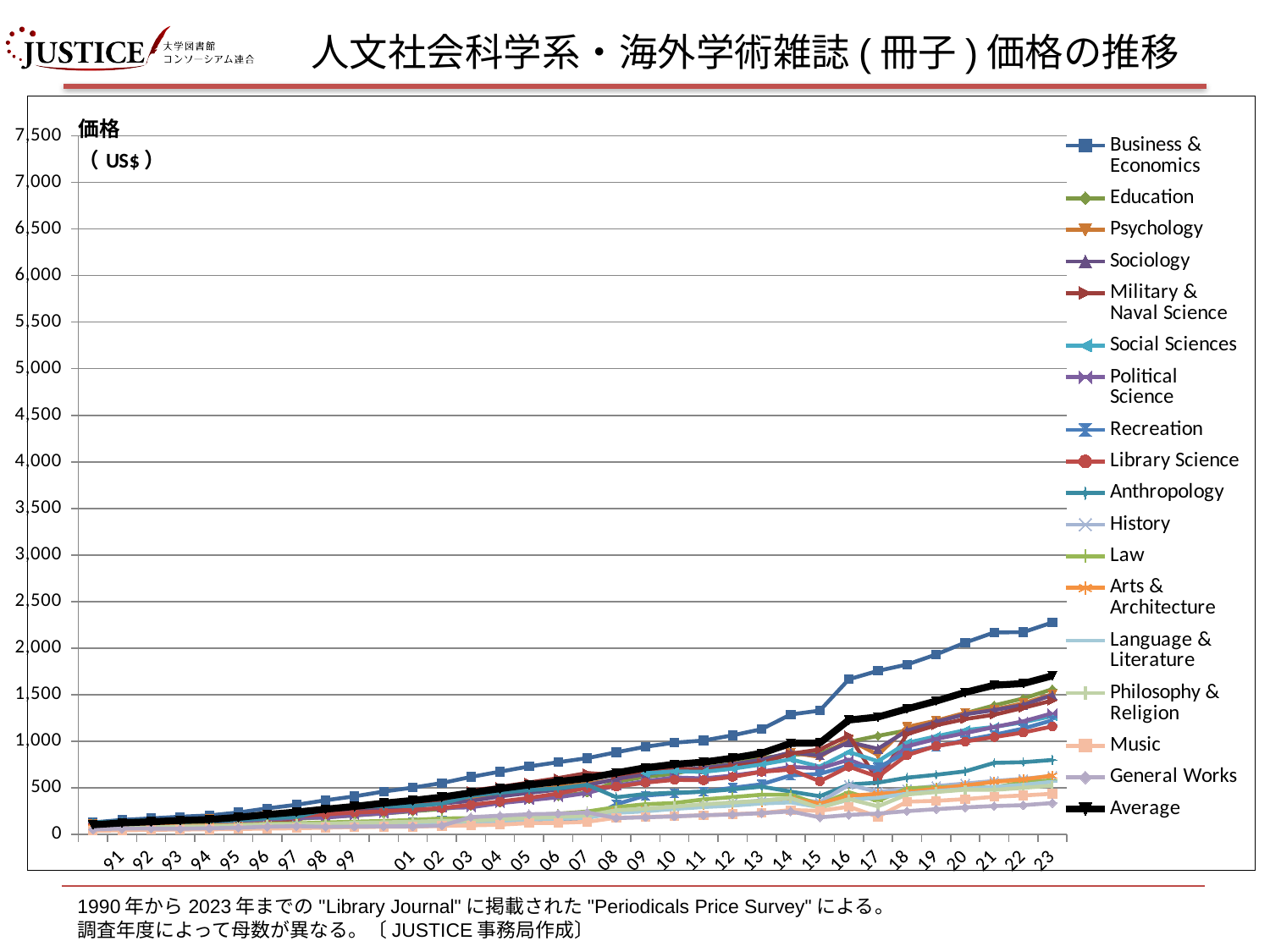

# 人文社会科学系・海外学術雑誌(冊子)価格の推移

### Chart

| Category | Business & Economics | Education | Psychology | Sociology | Military & Naval Science | Social Sciences | Political Science | Recreation | Library Science | Anthropology | History | Law | Arts & Architecture | Language & Literature | Philosophy & Religion | Music | General Works | Average |
|---|---|---|---|---|---|---|---|---|---|---|---|---|---|---|---|---|---|---|
| 1990 | 129.57 | 83.95 | 109.38 | 101.51 | 79.17 | None | 75.92 | 47.77 | 100.66 | 129.43 | 55.86 | 55.94 | 76.86 | 51.71 | 62.99 | 40.25 | 53.91 | 104.40841619178622 |
| 91 | 156.83 | 98.02 | 124.51 | 116.38 | 88.33 | None | 92.44 | 56.36 | 117.74 | 142.63 | 61.81 | 65.31 | 86.08 | 58.89 | 73.05 | 44.66 | 64.96 | 124.48379249361366 |
| 92 | 173.09 | 105.26 | 138.59 | 127.99 | 104.67 | None | 99.65 | 61.06 | 132.23 | 155.09 | 67.35 | 70.15 | 92.23 | 62.29 | 76.13 | 49.6 | 62.85 | 136.6199744547062 |
| 93 | 190.95 | 123.33 | 152.87 | 145.64 | 99.0 | None | 117.52 | 71.44 | 144.34 | 127.18 | 73.31 | 93.39 | 91.46 | 67.48 | 86.28 | 53.59 | 61.68 | 150.88116525840047 |
| 94 | 204.9 | 128.76 | 167.98 | 155.83 | 111.44 | None | 123.55 | 76.73 | 152.94 | 138.93 | 77.86 | 95.85 | 93.01 | 69.37 | 87.21 | 55.07 | 67.4 | 161.15209274906667 |
| 95 | 236.64 | 140.58 | 188.67 | 172.63 | 129.33 | None | 139.89 | 79.14 | 170.3 | 155.55 | 85.4 | 103.49 | 98.14 | 75.87 | 97.55 | 59.24 | 72.98 | 183.90339555904893 |
| 96 | 280.8 | 155.29 | 213.67 | 196.9 | 142.0 | None | 161.71 | 88.45 | 187.99 | 174.08 | 92.86 | 115.75 | 103.88 | 86.3 | 108.28 | 62.59 | 84.04 | 215.16512674395756 |
| 97 | 319.26 | 169.12 | 238.09 | 215.2 | 154.67 | None | 178.3 | 92.72 | 198.04 | 186.44 | 96.46 | 119.83 | 108.21 | 89.73 | 112.7 | 67.33 | 89.73 | 241.17466496364716 |
| 98 | 367.82 | 185.65 | 241.08 | 225.08 | 258.67 | None | 181.76 | 97.12 | 217.9 | 267.23 | 97.66 | 129.33 | 103.29 | 88.17 | 114.85 | 72.97 | 82.17 | 271.76637649832963 |
| 99 | 409.72 | 204.54 | 274.05 | 250.62 | 282.33 | None | 206.16 | 108.14 | 235.8 | 290.67 | 105.98 | 137.74 | 104.57 | 94.25 | 125.53 | 80.23 | 85.0 | 301.7353153861269 |
| 2000 | 461.32 | 226.21 | 302.59 | 275.25 | 308.11 | None | 226.37 | 116.07 | 248.55 | 306.35 | 112.34 | 145.67 | 107.72 | 97.91 | 130.53 | 82.03 | 87.37 | 336.46129887993715 |
| 01 | 503.02 | 249.81 | 330.07 | 304.14 | 360.56 | None | 254.73 | 128.9 | 266.13 | 306.43 | 119.26 | 156.65 | 111.03 | 103.06 | 136.37 | 84.32 | 88.35 | 366.1108036942424 |
| 02 | 552.67 | 272.79 | 361.93 | 333.29 | 354.2 | None | 284.93 | 148.35 | 283.66 | 332.1 | 126.35 | 172.1 | 113.66 | 110.51 | 146.6 | 91.63 | 94.86 | 401.21390842994697 |
| 03 | 618.0 | 309.0 | 389.0 | 361.0 | 472.0 | None | 292.0 | 116.0 | 319.0 | 415.0 | 143.0 | 176.0 | 144.0 | 129.0 | 146.0 | 98.0 | 186.0 | 448.1776380428375 |
| 04 | 675.0 | 341.0 | 438.0 | 409.0 | 511.0 | None | 337.0 | 125.0 | 354.0 | 449.0 | 161.0 | 194.0 | 161.0 | 146.0 | 166.0 | 105.0 | 202.0 | 492.185105128709 |
| 05 | 731.0 | 377.0 | 473.0 | 447.0 | 558.0 | None | 368.0 | 144.0 | 393.0 | 477.0 | 176.0 | 202.0 | 172.0 | 158.0 | 177.0 | 122.0 | 218.0 | 533.4450776183926 |
| 06 | 776.0 | 411.0 | 510.0 | 482.0 | 606.0 | None | 400.0 | 149.0 | 440.0 | 495.0 | 186.0 | 224.0 | 185.0 | 168.0 | 188.0 | 125.0 | 224.0 | 567.5785026527805 |
| 07 | 820.0 | 451.0 | 545.0 | 528.0 | 660.0 | None | 446.0 | 165.0 | 502.0 | 534.0 | 203.0 | 247.0 | 198.0 | 179.0 | 203.0 | 136.0 | 238.0 | 603.3900569856553 |
| 08 | 883.0 | 567.0 | 590.0 | 597.0 | 639.0 | None | 527.0 | 324.0 | 513.0 | 400.0 | 256.0 | 294.0 | 254.0 | 233.0 | 261.0 | 180.0 | 176.0 | 662.1841226174101 |
| 09 | 942.0 | 619.0 | 649.0 | 647.0 | 682.0 | 657.0 | 572.0 | 418.0 | 557.0 | 435.0 | 277.0 | 325.0 | 273.0 | 249.0 | 276.0 | 189.0 | 185.0 | 716.7588917272549 |
| 10 | 986.0 | 653.0 | 691.0 | 692.0 | 713.0 | 678.0 | 612.0 | 442.0 | 587.0 | 450.0 | 295.0 | 338.0 | 286.0 | 275.0 | 300.0 | 197.0 | 194.0 | 753.6396148555708 |
| 11 | 1009.0 | 719.0 | 711.0 | 712.0 | 689.0 | 673.0 | 602.0 | 462.0 | 583.0 | 459.0 | 322.0 | 377.0 | 312.0 | 295.0 | 324.0 | 206.0 | 207.0 | 776.4472391432502 |
| 12 | 1065.0 | 757.0 | 752.0 | 753.0 | 735.0 | 706.0 | 633.0 | 501.0 | 618.0 | 485.0 | 341.0 | 402.0 | 327.0 | 310.0 | 344.0 | 218.0 | 215.0 | 819.6995480448026 |
| 13 | 1131.0 | 823.0 | 797.0 | 804.0 | 768.0 | 752.0 | 675.0 | 539.0 | 674.0 | 514.0 | 364.0 | 427.0 | 347.0 | 333.0 | 362.0 | 231.0 | 229.0 | 871.8170563961486 |
| 14 | 1289.0 | 855.0 | 880.0 | 880.0 | 867.0 | 807.0 | 726.0 | 634.0 | 697.0 | 461.0 | 389.0 | 427.0 | 386.0 | 345.0 | 392.0 | 263.0 | 248.0 | 978.624484181568 |
| 15 | 1330.0 | 872.0 | 833.0 | 849.0 | 913.0 | 728.0 | 709.0 | 651.0 | 571.0 | 411.0 | 346.0 | 321.0 | 332.0 | 294.0 | 285.0 | 254.0 | 184.0 | 982.3933975240715 |
| 16 | 1666.0 | 995.0 | 1021.0 | 992.0 | 1063.0 | 886.0 | 804.0 | 742.0 | 729.0 | 537.0 | 534.0 | 454.0 | 414.0 | 373.0 | 381.0 | 299.0 | 210.0 | 1228.8760070740814 |
| 17 | 1757.0 | 1059.0 | 854.0 | 920.0 | 576.0 | 786.0 | 681.0 | 719.0 | 620.0 | 557.0 | 458.0 | 359.0 | 437.0 | 395.0 | 303.0 | 191.0 | 225.0 | 1261.0681862841423 |
| 18 | 1824.0 | 1118.0 | 1154.0 | 1115.0 | 1077.0 | 984.0 | 946.0 | 880.0 | 852.0 | 610.0 | 489.0 | 496.0 | 455.0 | 438.0 | 429.0 | 352.0 | 251.0 | 1348.681469836903 |
| 19 | 1932.0 | 1212.0 | 1222.0 | 1209.0 | 1173.0 | 1054.0 | 1026.0 | 945.0 | 950.0 | 641.0 | 520.0 | 508.0 | 491.0 | 466.0 | 456.0 | 362.0 | 272.0 | 1432.1705639614856 |
| 20 | 2060.0 | 1301.0 | 1306.0 | 1290.0 | 1239.0 | 1120.0 | 1088.0 | 1013.0 | 998.0 | 678.0 | 547.0 | 514.0 | 527.0 | 490.0 | 481.0 | 380.0 | 291.0 | 1525.3835724110827 |
| 21 | 2169.0 | 1386.0 | 1342.0 | 1336.0 | 1286.0 | 1155.0 | 1153.0 | 1070.0 | 1046.0 | 769.0 | 575.0 | 505.0 | 565.0 | 512.0 | 479.0 | 405.0 | 306.0 | 1602.6932599724896 |
| 22 | 2172.0 | 1460.0 | 1409.0 | 1390.0 | 1359.0 | 1205.0 | 1215.0 | 1137.0 | 1095.0 | 776.0 | 598.0 | 562.0 | 592.0 | 534.0 | 501.0 | 419.0 | 315.0 | 1620.525447042641 |
| 23 | 2276.0 | 1560.0 | 1506.0 | 1498.0 | 1438.0 | 1272.0 | 1301.0 | 1226.0 | 1160.0 | 800.0 | 628.0 | 582.0 | 632.0 | 566.0 | 526.0 | 438.0 | 338.0 | 1703.957948516408 |
1990年から2023年までの"Library Journal"に掲載された"Periodicals Price Survey"による。
調査年度によって母数が異なる。〔JUSTICE事務局作成〕